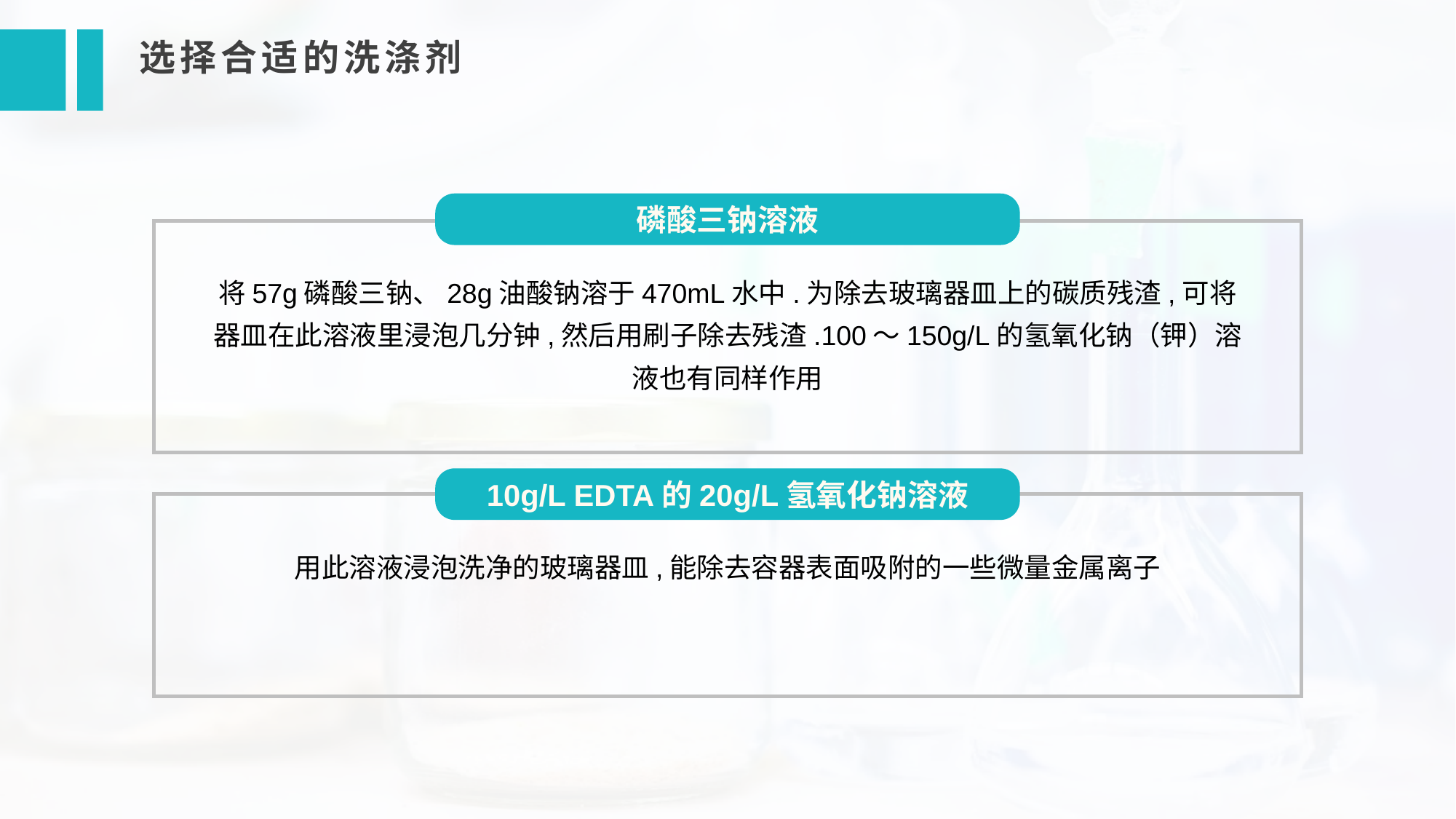

选择合适的洗涤剂
磷酸三钠溶液

将57g磷酸三钠、28g油酸钠溶于470mL水中.为除去玻璃器皿上的碳质残渣,可将器皿在此溶液里浸泡几分钟,然后用刷子除去残渣.100～150g/L的氢氧化钠（钾）溶液也有同样作用
10g/L EDTA的20g/L氢氧化钠溶液

用此溶液浸泡洗净的玻璃器皿,能除去容器表面吸附的一些微量金属离子